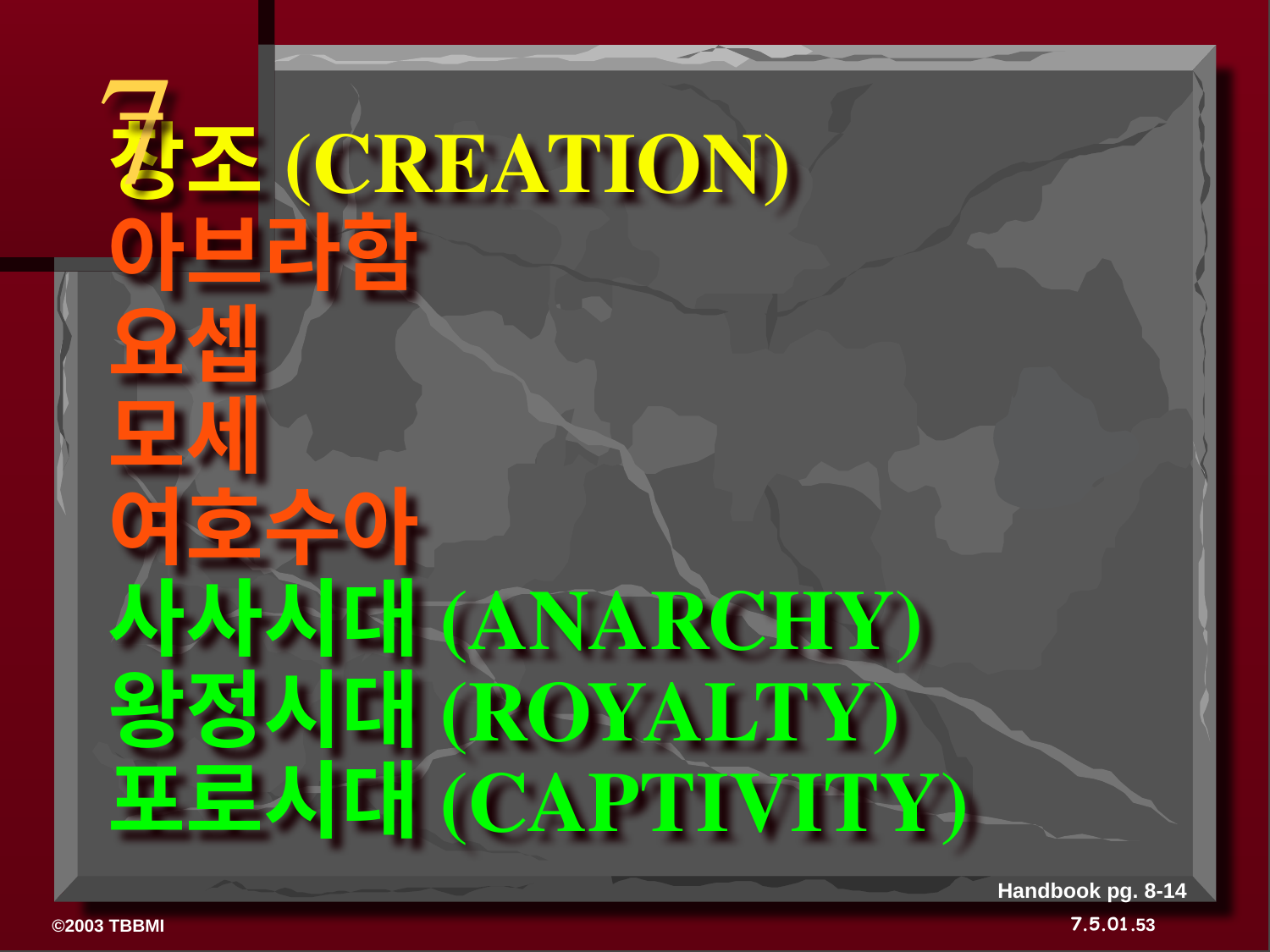

7

# 창조(CREATION) 아브라함 요셉 모세 여호수아 사사시대(ANARCHY) 왕정시대(ROYALTY) 포로시대(CAPTIVITY)
Handbook pg. 8-14
53